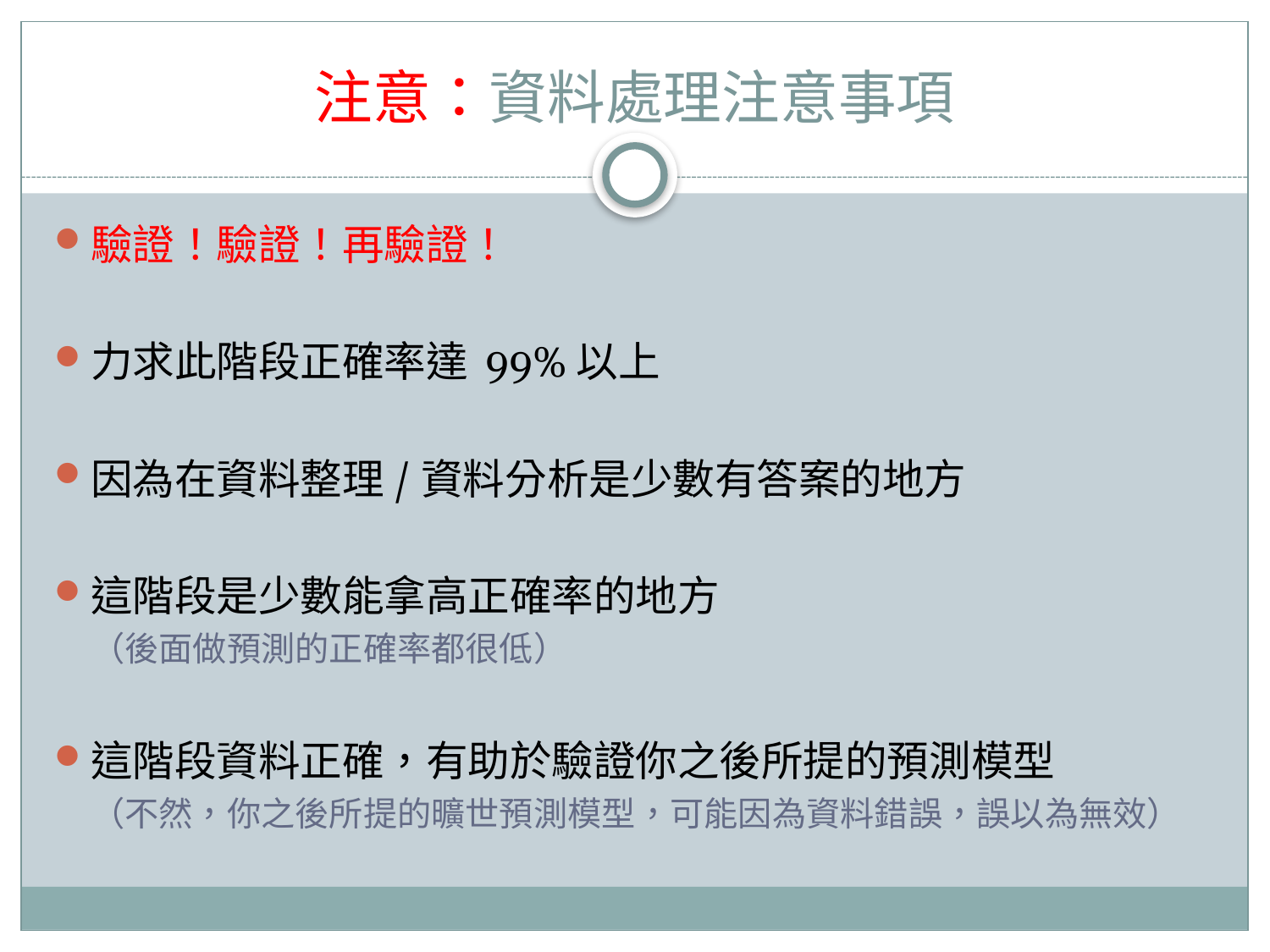

# 注意：資料處理注意事項
驗證！驗證！再驗證！

力求此階段正確率達 99%以上

因為在資料整理/資料分析是少數有答案的地方

這階段是少數能拿高正確率的地方
（後面做預測的正確率都很低）

這階段資料正確，有助於驗證你之後所提的預測模型
（不然，你之後所提的曠世預測模型，可能因為資料錯誤，誤以為無效）